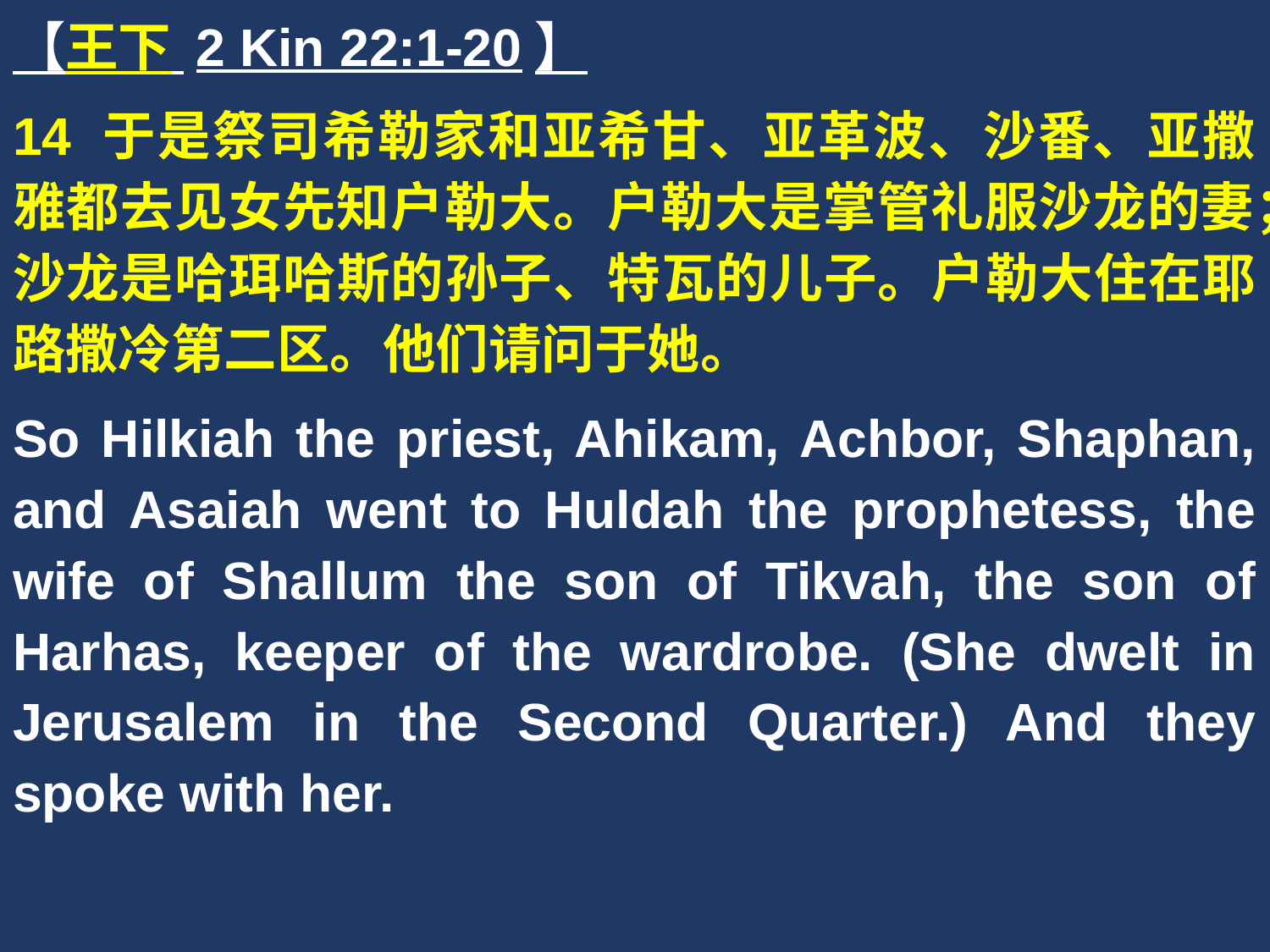

【王下 2 Kin 22:1-20】
14 于是祭司希勒家和亚希甘、亚革波、沙番、亚撒雅都去见女先知户勒大。户勒大是掌管礼服沙龙的妻；沙龙是哈珥哈斯的孙子、特瓦的儿子。户勒大住在耶路撒冷第二区。他们请问于她。
So Hilkiah the priest, Ahikam, Achbor, Shaphan, and Asaiah went to Huldah the prophetess, the wife of Shallum the son of Tikvah, the son of Harhas, keeper of the wardrobe. (She dwelt in Jerusalem in the Second Quarter.) And they spoke with her.